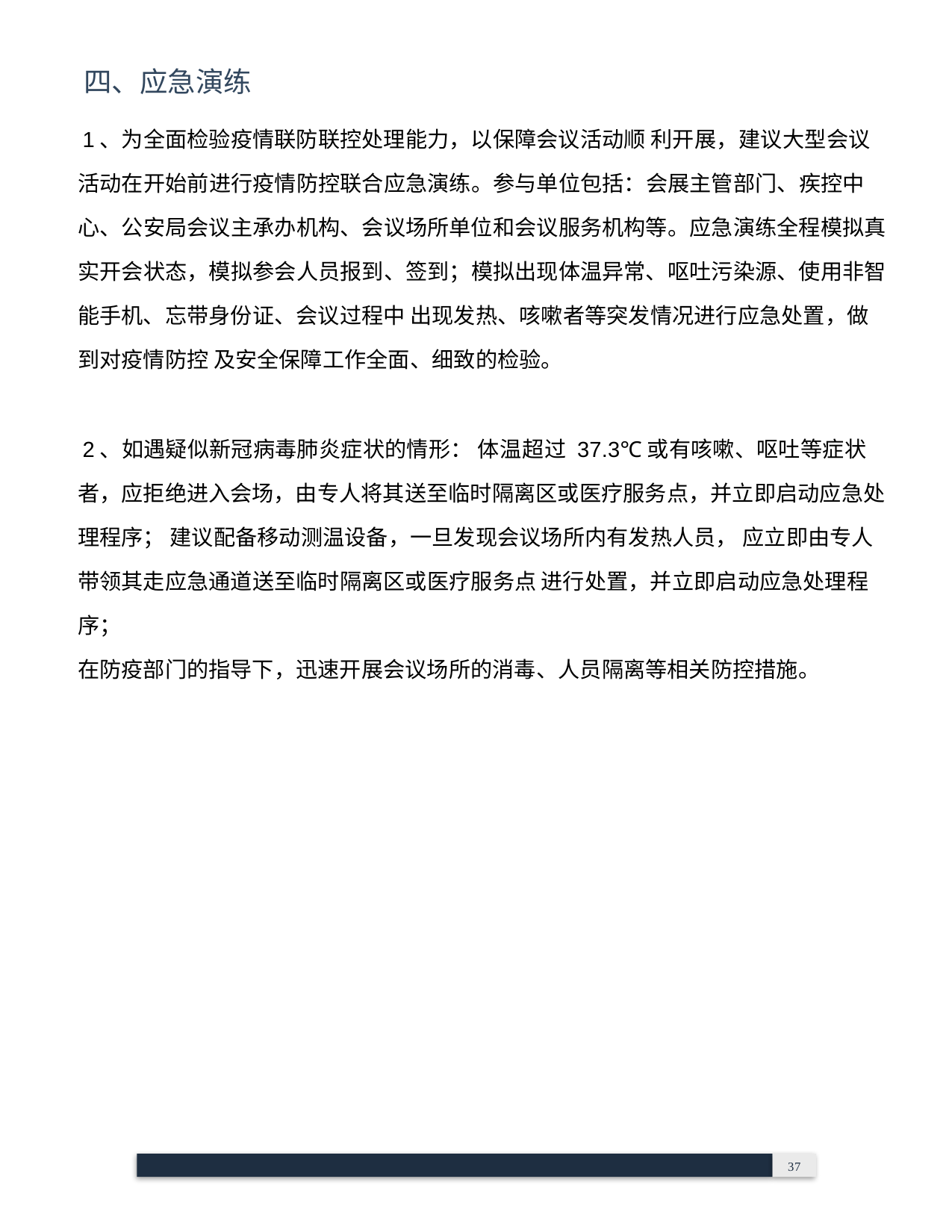

四、应急演练

1、为全面检验疫情联防联控处理能力，以保障会议活动顺 利开展，建议大型会议活动在开始前进行疫情防控联合应急演练。参与单位包括：会展主管部门、疾控中心、公安局会议主承办机构、会议场所单位和会议服务机构等。应急演练全程模拟真实开会状态，模拟参会人员报到、签到；模拟出现体温异常、呕吐污染源、使用非智能手机、忘带身份证、会议过程中 出现发热、咳嗽者等突发情况进行应急处置，做到对疫情防控 及安全保障工作全面、细致的检验。

2、如遇疑似新冠病毒肺炎症状的情形： 体温超过 37.3℃或有咳嗽、呕吐等症状者，应拒绝进入会场，由专人将其送至临时隔离区或医疗服务点，并立即启动应急处理程序； 建议配备移动测温设备，一旦发现会议场所内有发热人员， 应立即由专人带领其走应急通道送至临时隔离区或医疗服务点 进行处置，并立即启动应急处理程序；
在防疫部门的指导下，迅速开展会议场所的消毒、人员隔离等相关防控措施。

   	37